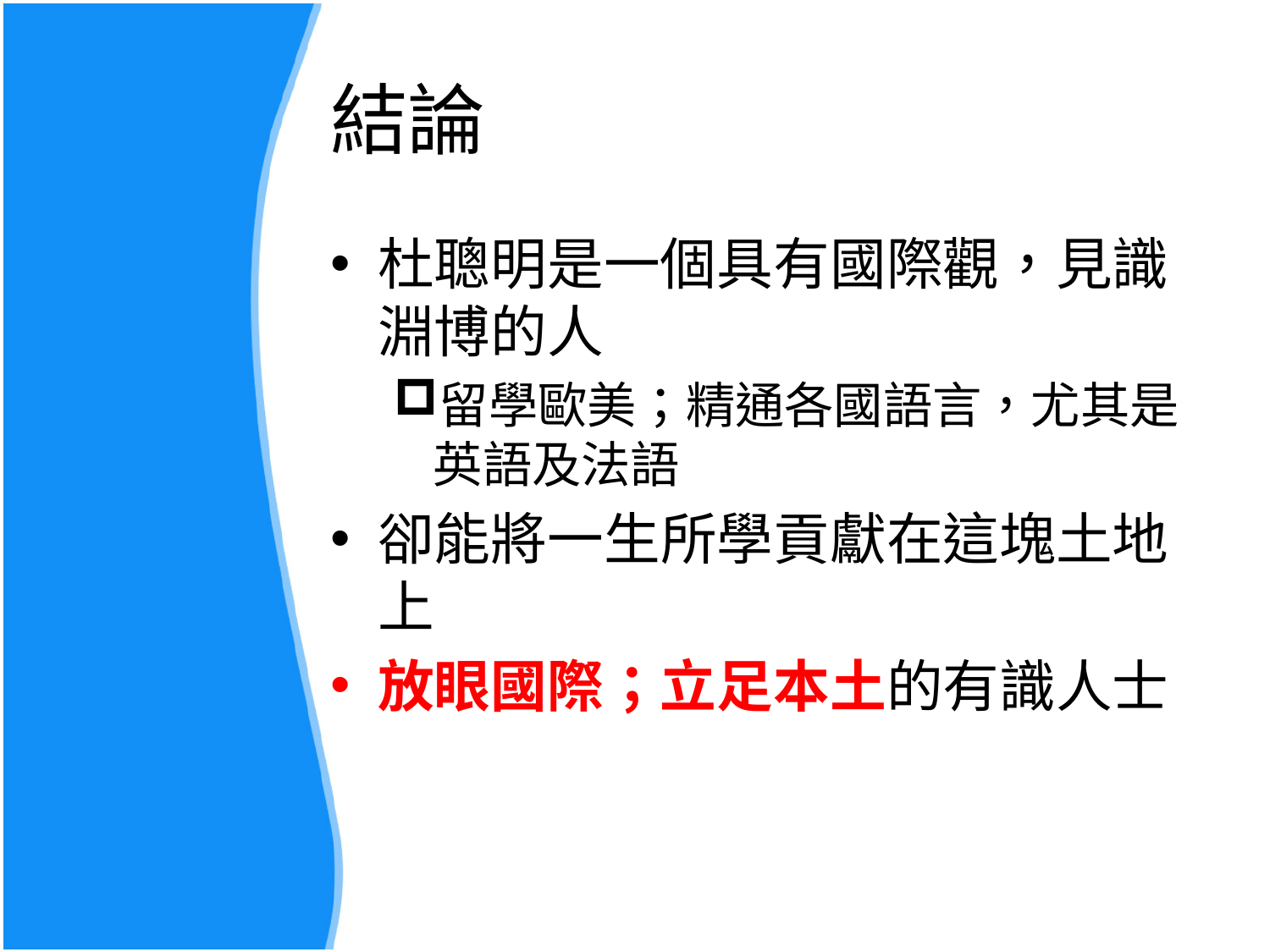

# 結論
杜聰明是一個具有國際觀，見識淵博的人
留學歐美；精通各國語言，尤其是英語及法語
卻能將一生所學貢獻在這塊土地上
放眼國際；立足本土的有識人士